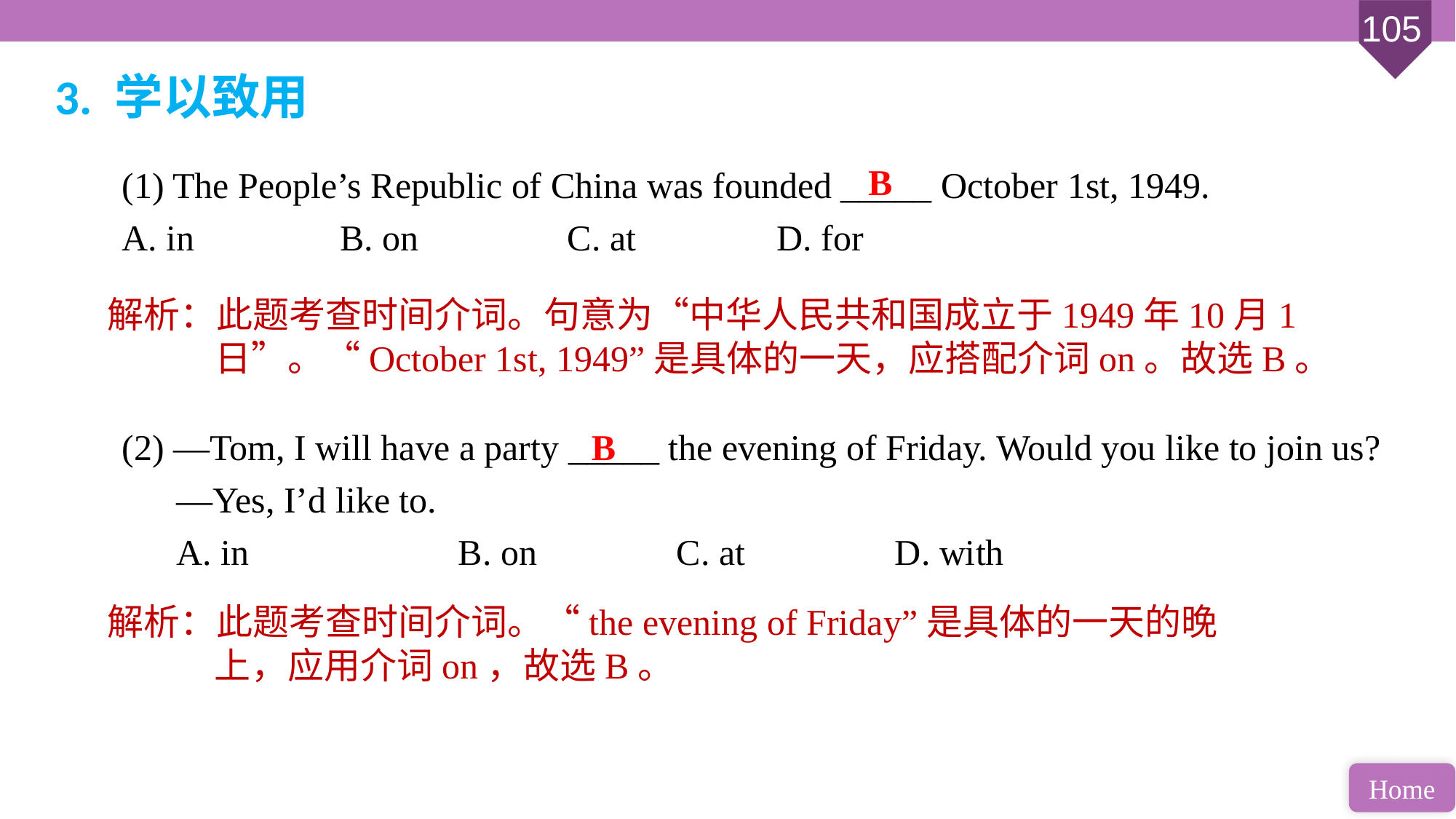

3. 学以致用
(1) The People’s Republic of China was founded _____ October 1st, 1949.
A. in 		B. on		 C. at 		D. for

(2) —Tom, I will have a party _____ the evening of Friday. Would you like to join us?
—Yes, I’d like to.
A. in		 B. on		 C. at		 D. with
B
解析：此题考查时间介词。句意为“中华人民共和国成立于1949年10月1日”。“October 1st, 1949”是具体的一天，应搭配介词on。故选B。
B
解析：此题考查时间介词。“the evening of Friday”是具体的一天的晚上，应用介词on，故选B。